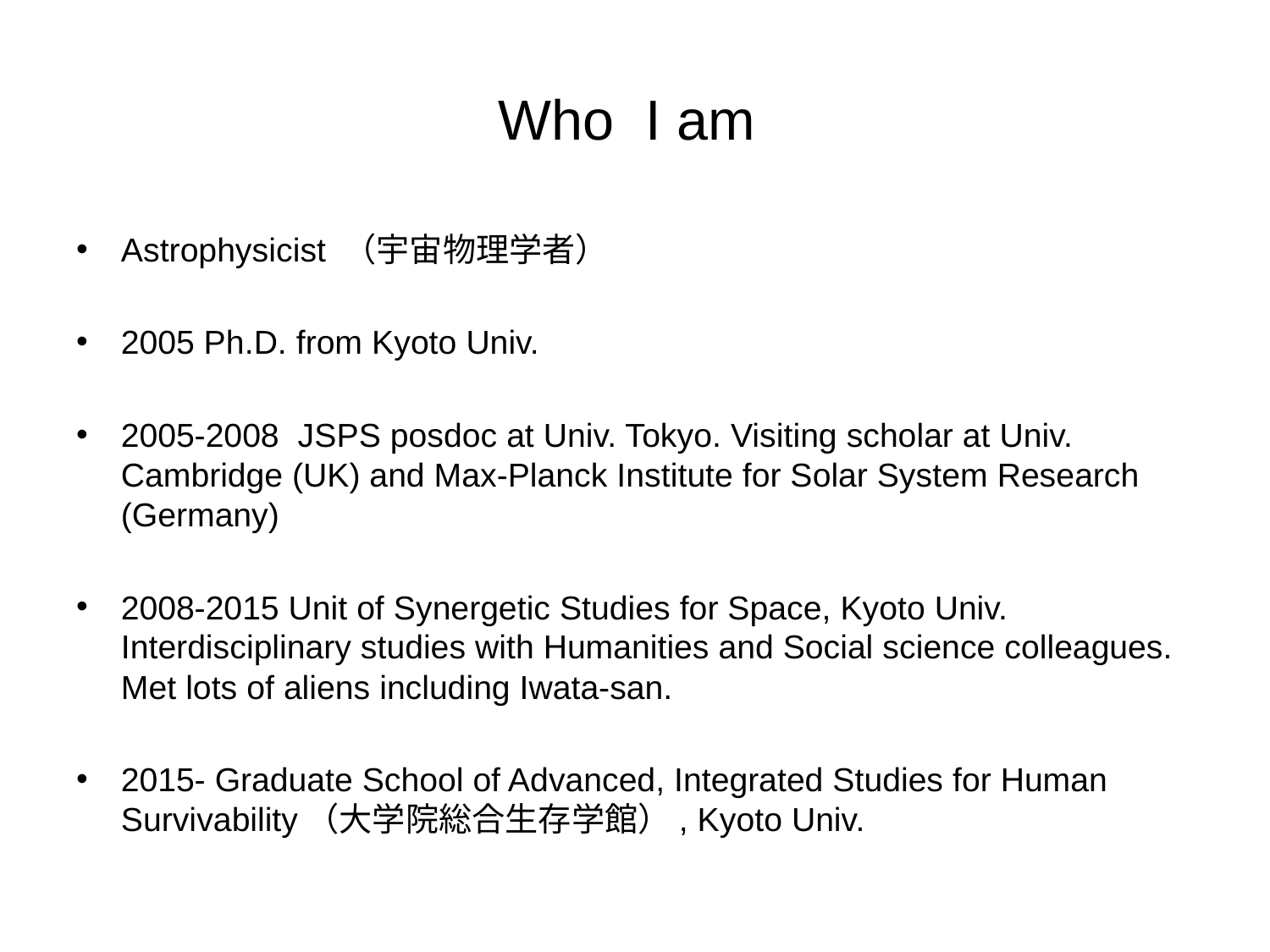

# Who  I am
Astrophysicist （宇宙物理学者）

2005 Ph.D. from Kyoto Univ.

2005-2008  JSPS posdoc at Univ. Tokyo. Visiting scholar at Univ. Cambridge (UK) and Max-Planck Institute for Solar System Research (Germany)

2008-2015 Unit of Synergetic Studies for Space, Kyoto Univ. Interdisciplinary studies with Humanities and Social science colleagues. Met lots of aliens including Iwata-san.

2015- Graduate School of Advanced, Integrated Studies for Human Survivability（大学院総合生存学館）, Kyoto Univ.